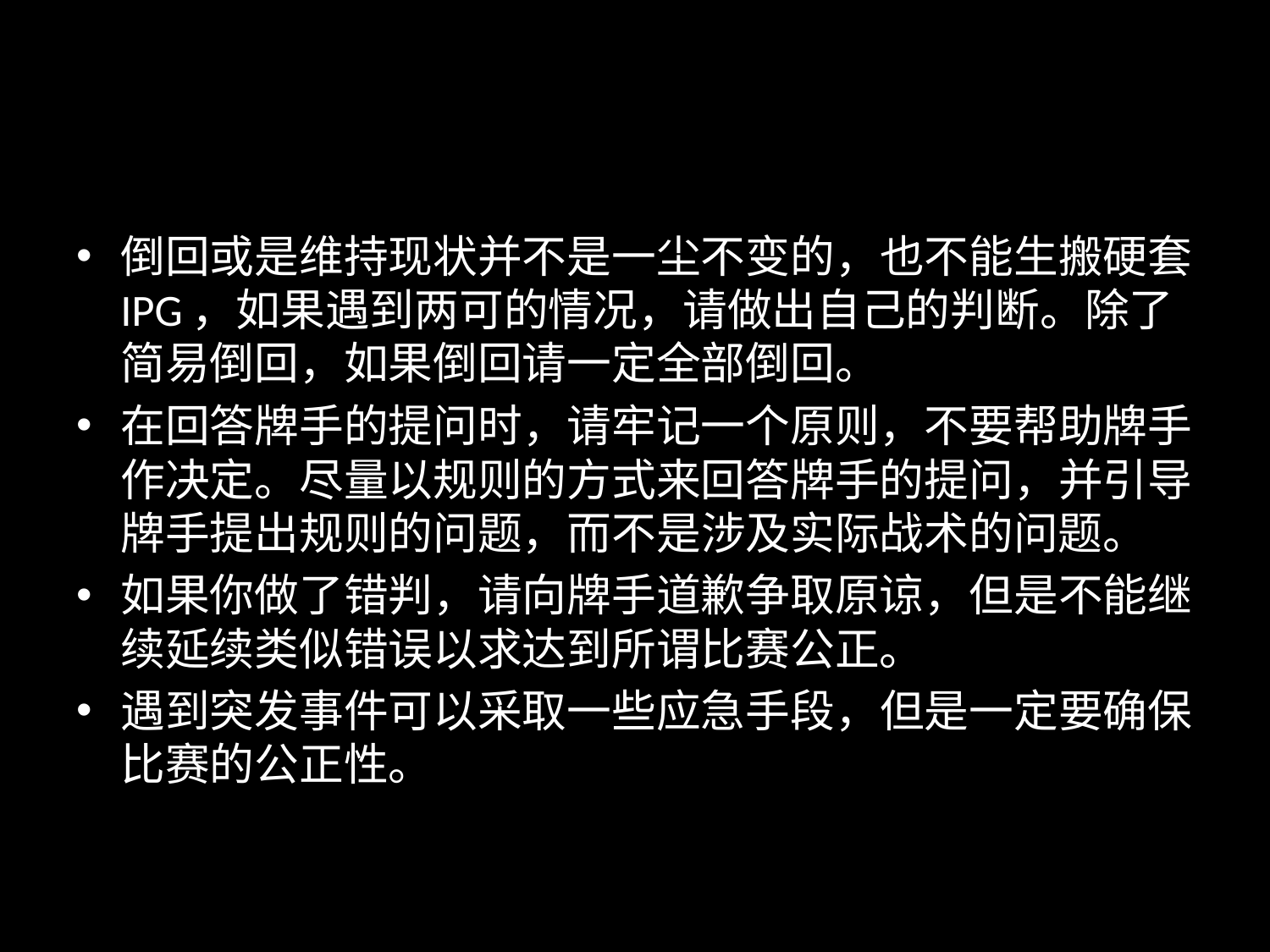

#
倒回或是维持现状并不是一尘不变的，也不能生搬硬套IPG，如果遇到两可的情况，请做出自己的判断。除了简易倒回，如果倒回请一定全部倒回。
在回答牌手的提问时，请牢记一个原则，不要帮助牌手作决定。尽量以规则的方式来回答牌手的提问，并引导牌手提出规则的问题，而不是涉及实际战术的问题。
如果你做了错判，请向牌手道歉争取原谅，但是不能继续延续类似错误以求达到所谓比赛公正。
遇到突发事件可以采取一些应急手段，但是一定要确保比赛的公正性。